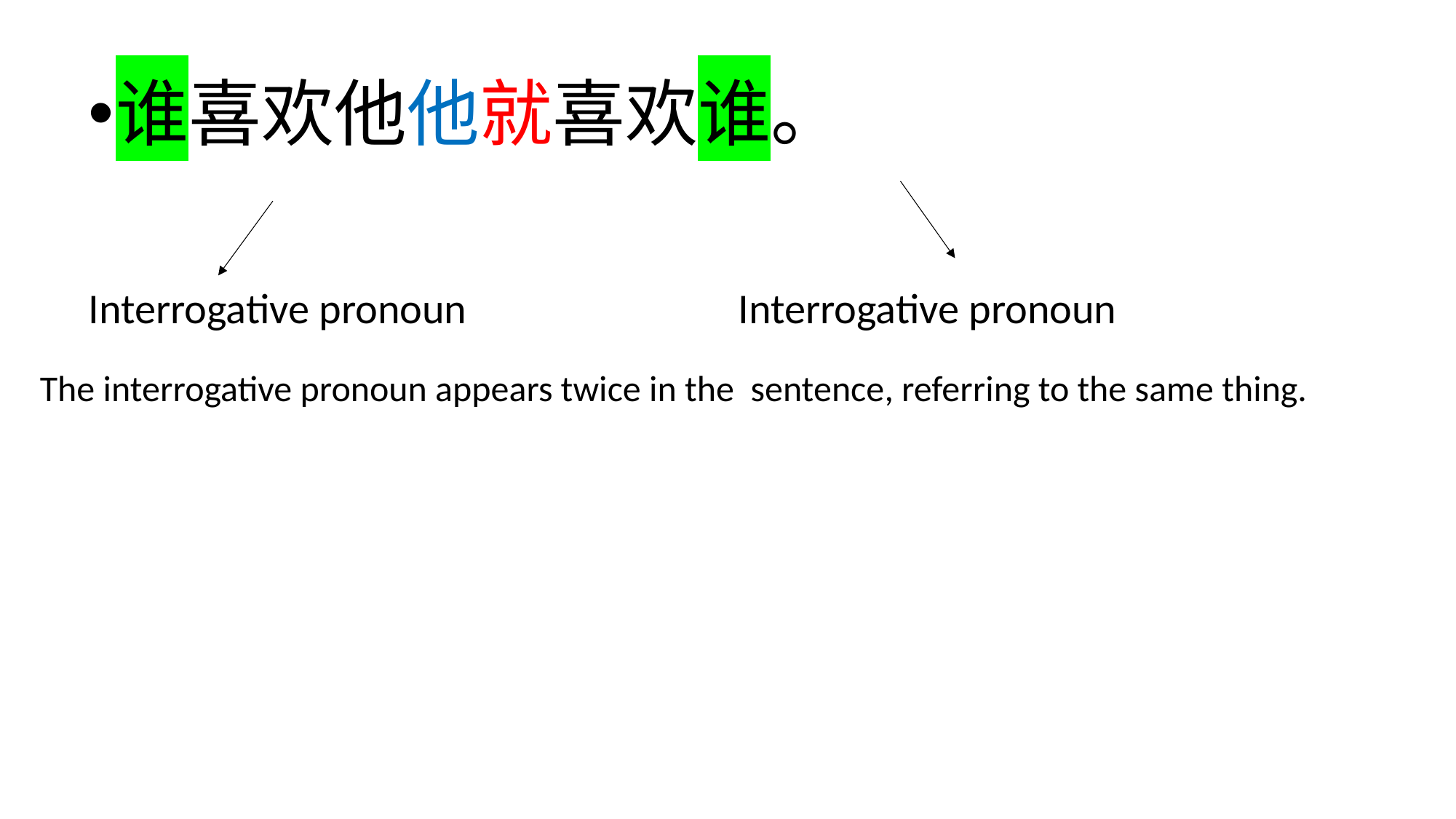

谁喜欢他他就喜欢谁。

Interrogative pronoun
Interrogative pronoun
The interrogative pronoun appears twice in the  sentence, referring to the same thing.